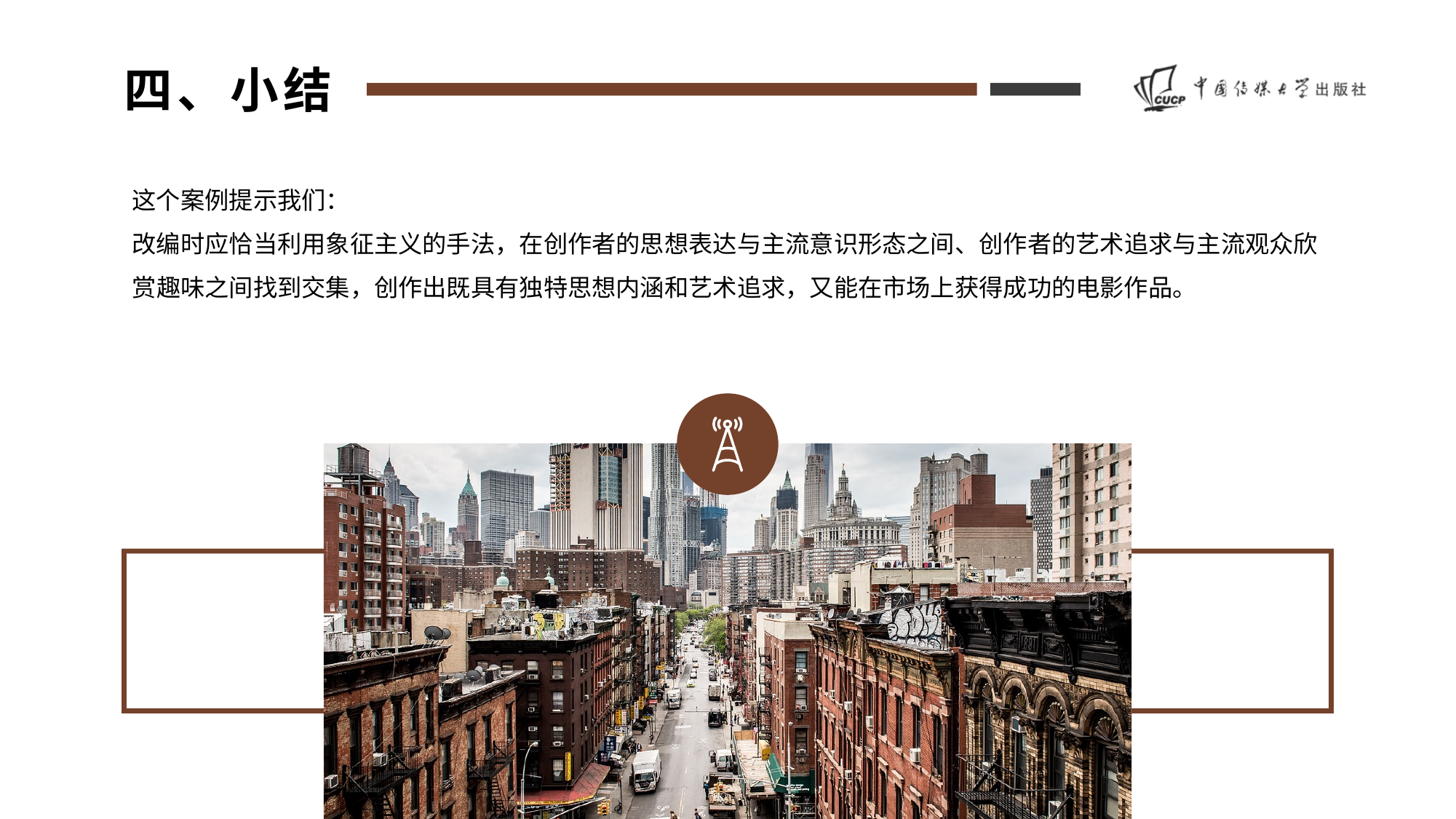

四、小结

这个案例提示我们：
改编时应恰当利用象征主义的手法，在创作者的思想表达与主流意识形态之间、创作者的艺术追求与主流观众欣赏趣味之间找到交集，创作出既具有独特思想内涵和艺术追求，又能在市场上获得成功的电影作品。